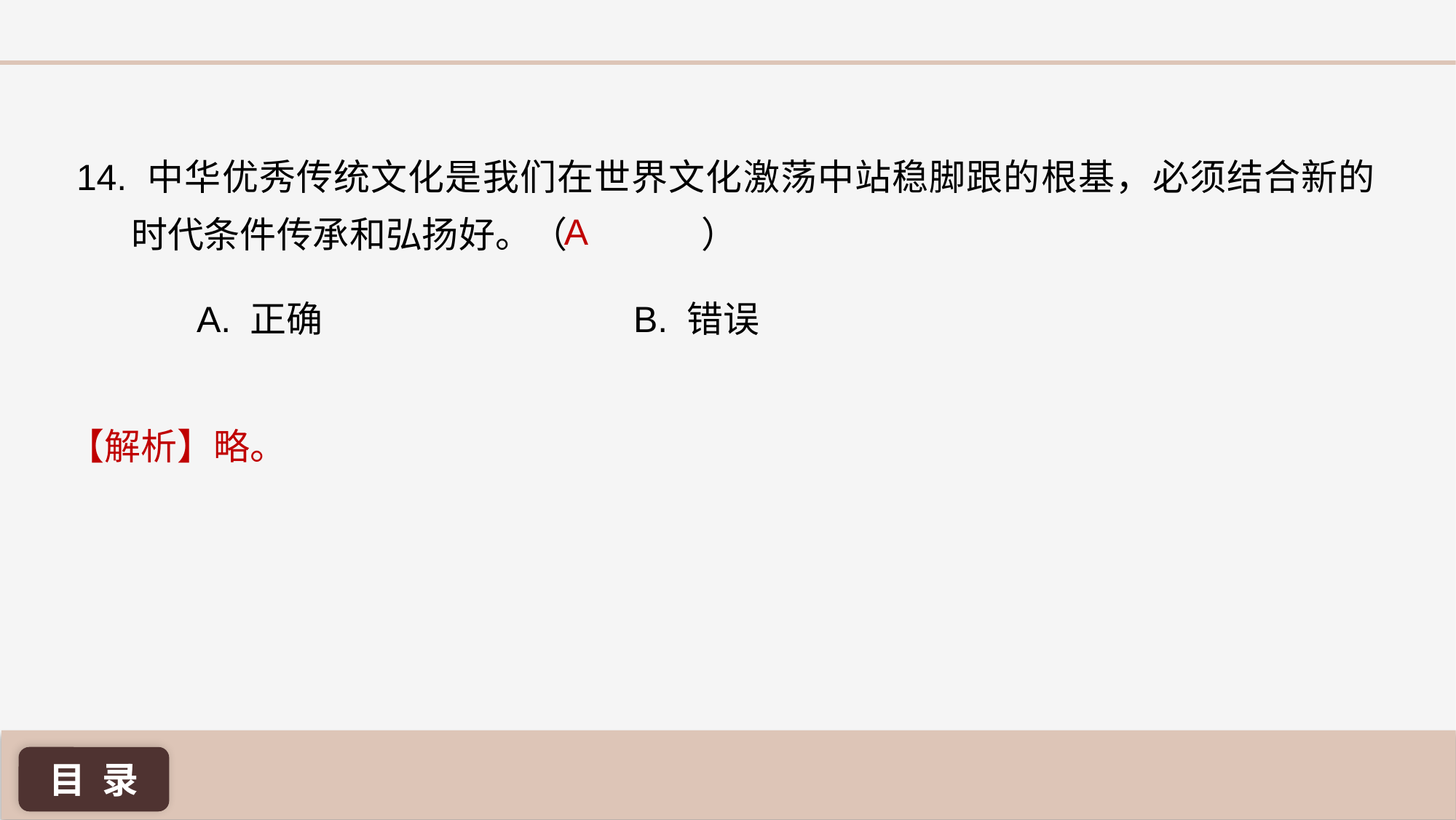

14. 中华优秀传统文化是我们在世界文化激荡中站稳脚跟的根基，必须结合新的时代条件传承和弘扬好。（	   ）
A
A. 正确 			B. 错误
【解析】略。